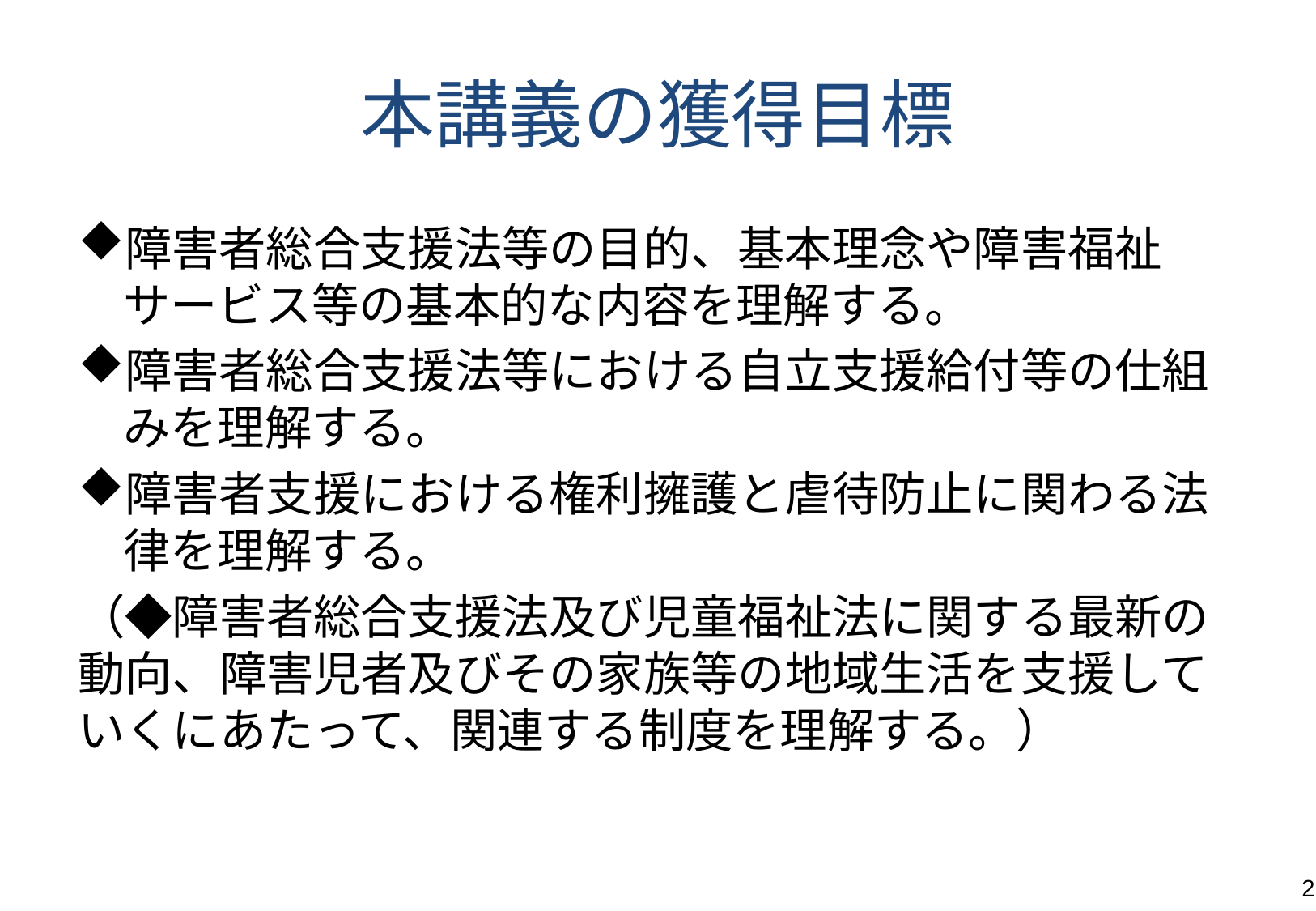

# 本講義の獲得目標
障害者総合支援法等の目的、基本理念や障害福祉サービス等の基本的な内容を理解する。
障害者総合支援法等における自立支援給付等の仕組みを理解する。
障害者支援における権利擁護と虐待防止に関わる法律を理解する。
（◆障害者総合支援法及び児童福祉法に関する最新の動向、障害児者及びその家族等の地域生活を支援していくにあたって、関連する制度を理解する。）
2